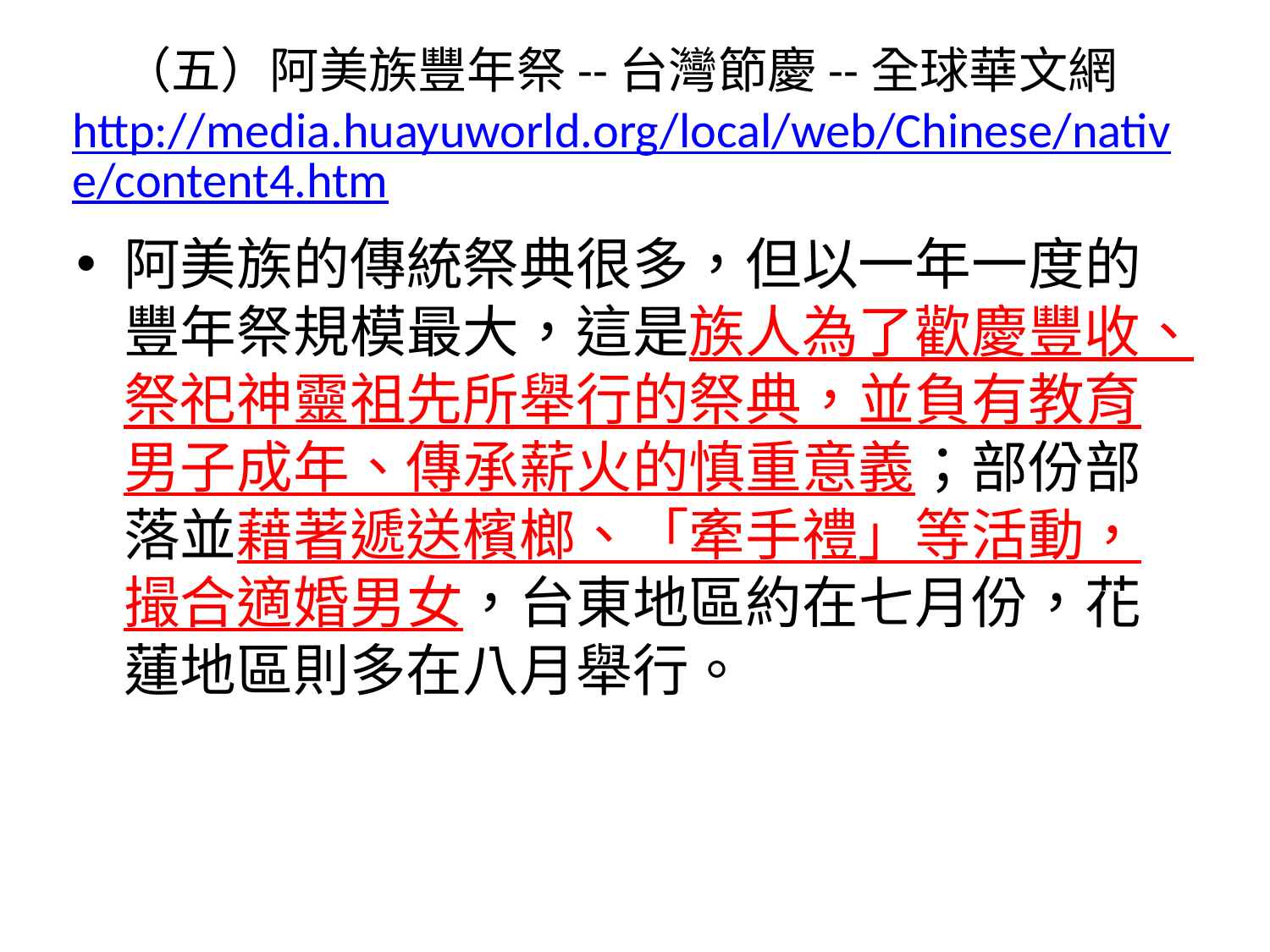

# （五）阿美族豐年祭--台灣節慶--全球華文網 http://media.huayuworld.org/local/web/Chinese/native/content4.htm
阿美族的傳統祭典很多，但以一年一度的豐年祭規模最大，這是族人為了歡慶豐收、祭祀神靈祖先所舉行的祭典，並負有教育男子成年、傳承薪火的慎重意義；部份部落並藉著遞送檳榔、「牽手禮」等活動，撮合適婚男女，台東地區約在七月份，花蓮地區則多在八月舉行。